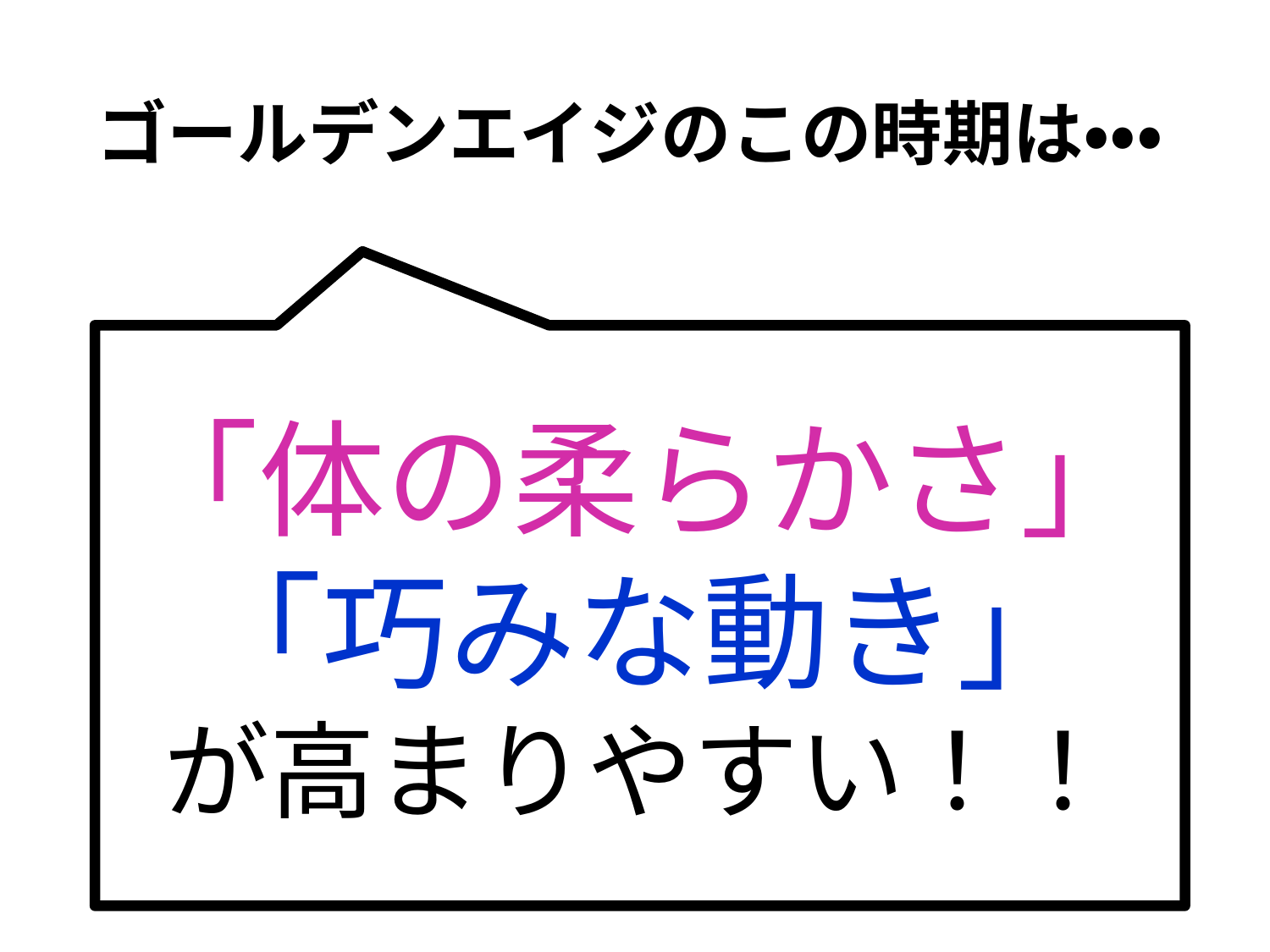

ゴールデンエイジのこの時期は・・・

「体の柔らかさ」
「巧みな動き」
が高まりやすい！！